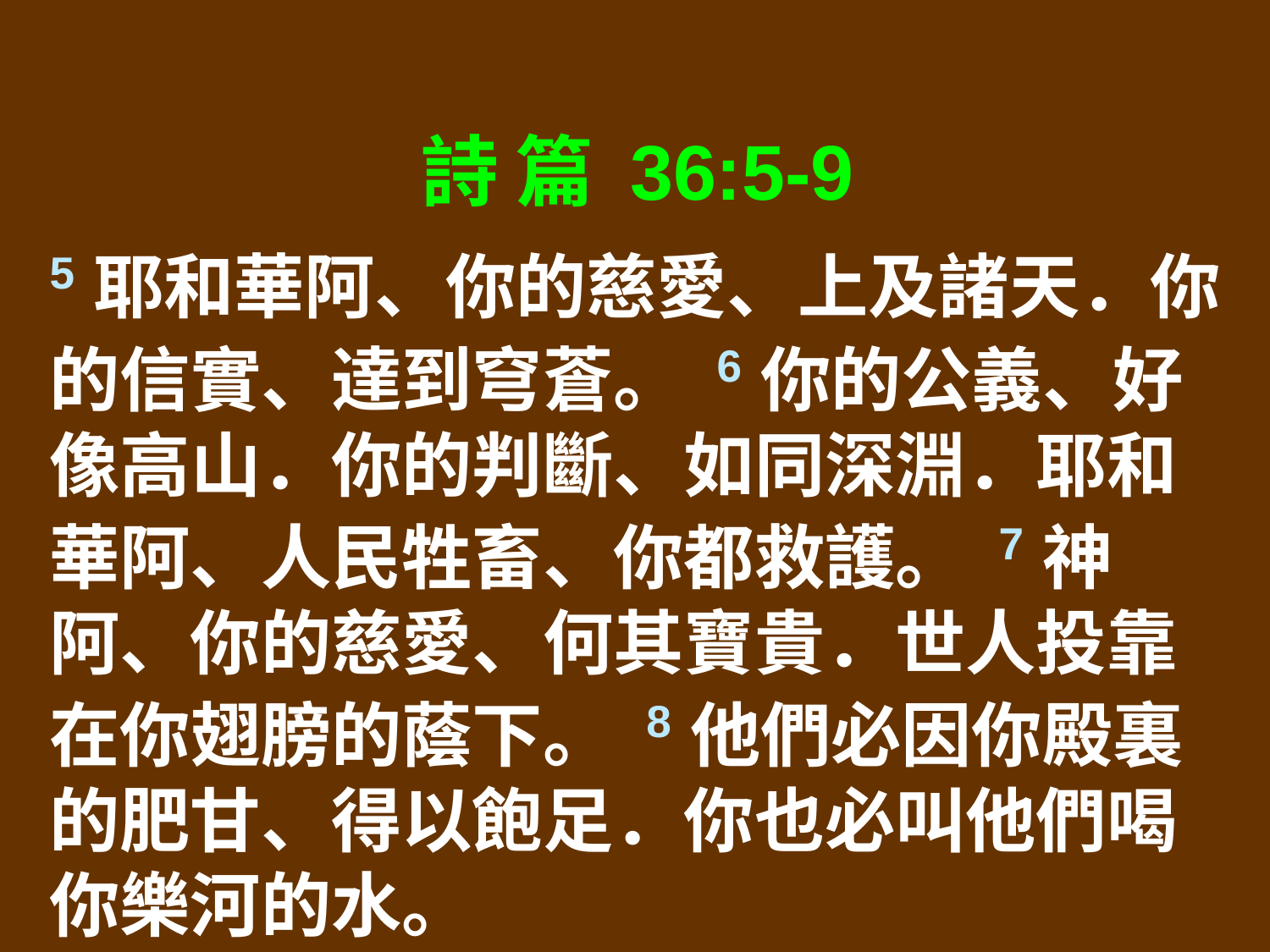

詩 篇 36:5-9
5耶和華阿、你的慈愛、上及諸天．你的信實、達到穹蒼。 6你的公義、好像高山．你的判斷、如同深淵．耶和華阿、人民牲畜、你都救護。 7神阿、你的慈愛、何其寶貴．世人投靠在你翅膀的蔭下。 8他們必因你殿裏的肥甘、得以飽足．你也必叫他們喝你樂河的水。